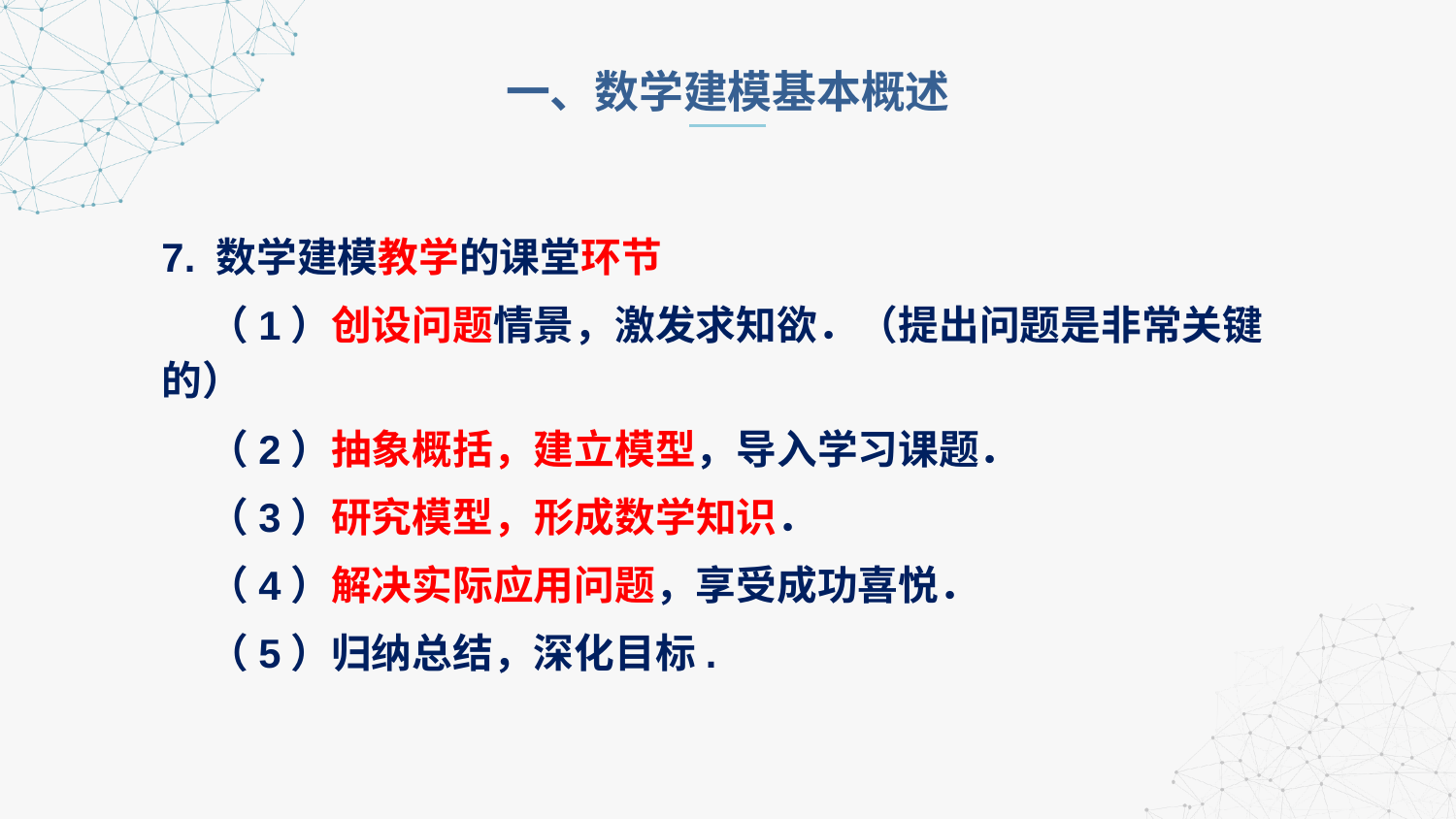

一、数学建模基本概述
7. 数学建模教学的课堂环节
    （1）创设问题情景，激发求知欲．（提出问题是非常关键的）
    （2）抽象概括，建立模型，导入学习课题．
    （3）研究模型，形成数学知识．
    （4）解决实际应用问题，享受成功喜悦．
    （5）归纳总结，深化目标.